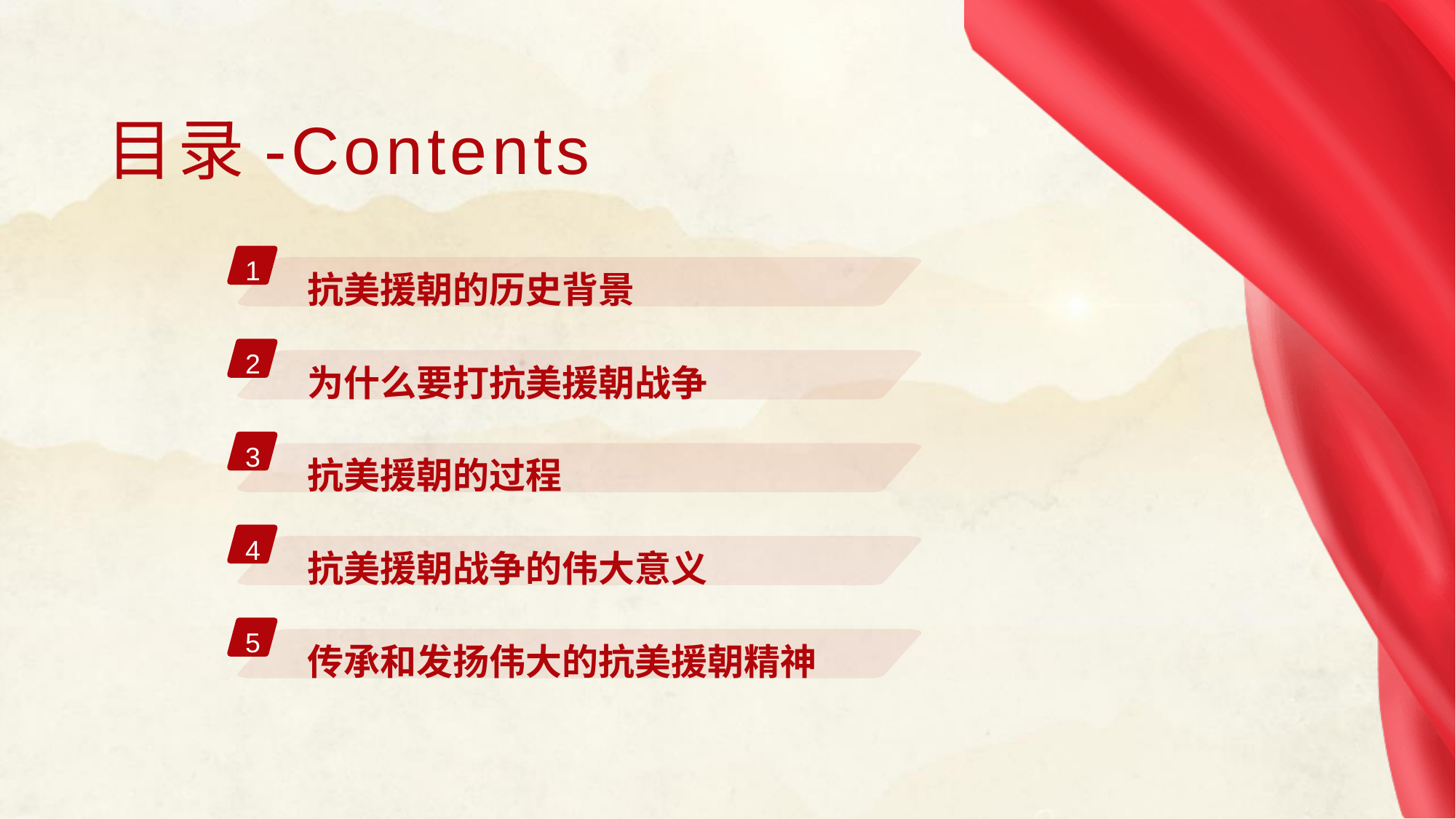

目录-Contents
1

抗美援朝的历史背景

2

为什么要打抗美援朝战争

3

抗美援朝的过程

4

抗美援朝战争的伟大意义

5

传承和发扬伟大的抗美援朝精神